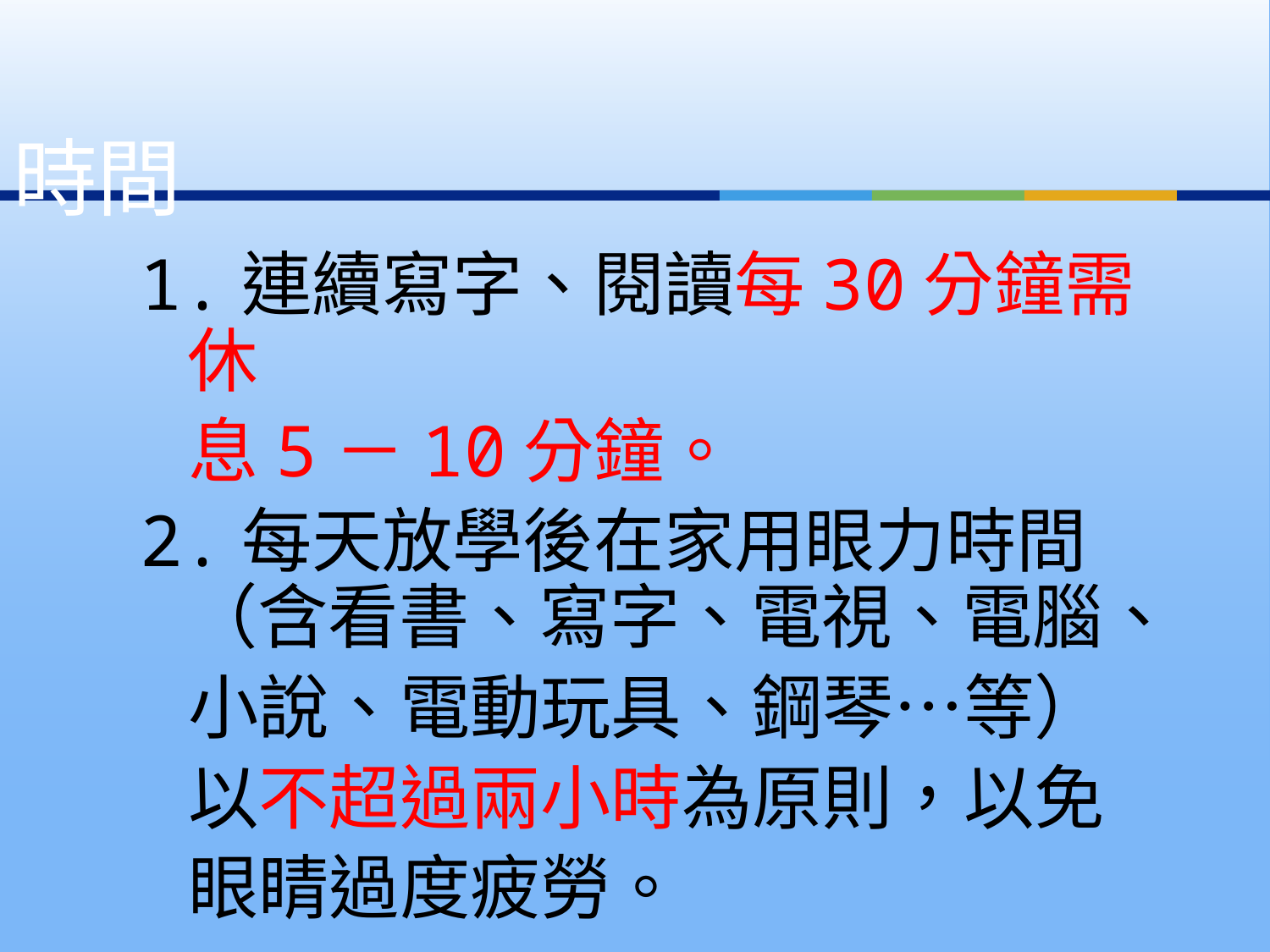

# 時間
1.連續寫字、閱讀每30分鐘需休
  息5－10分鐘。
2.每天放學後在家用眼力時間（含看書、寫字、電視、電腦、
  小說、電動玩具、鋼琴…等）
  以不超過兩小時為原則，以免
  眼睛過度疲勞。